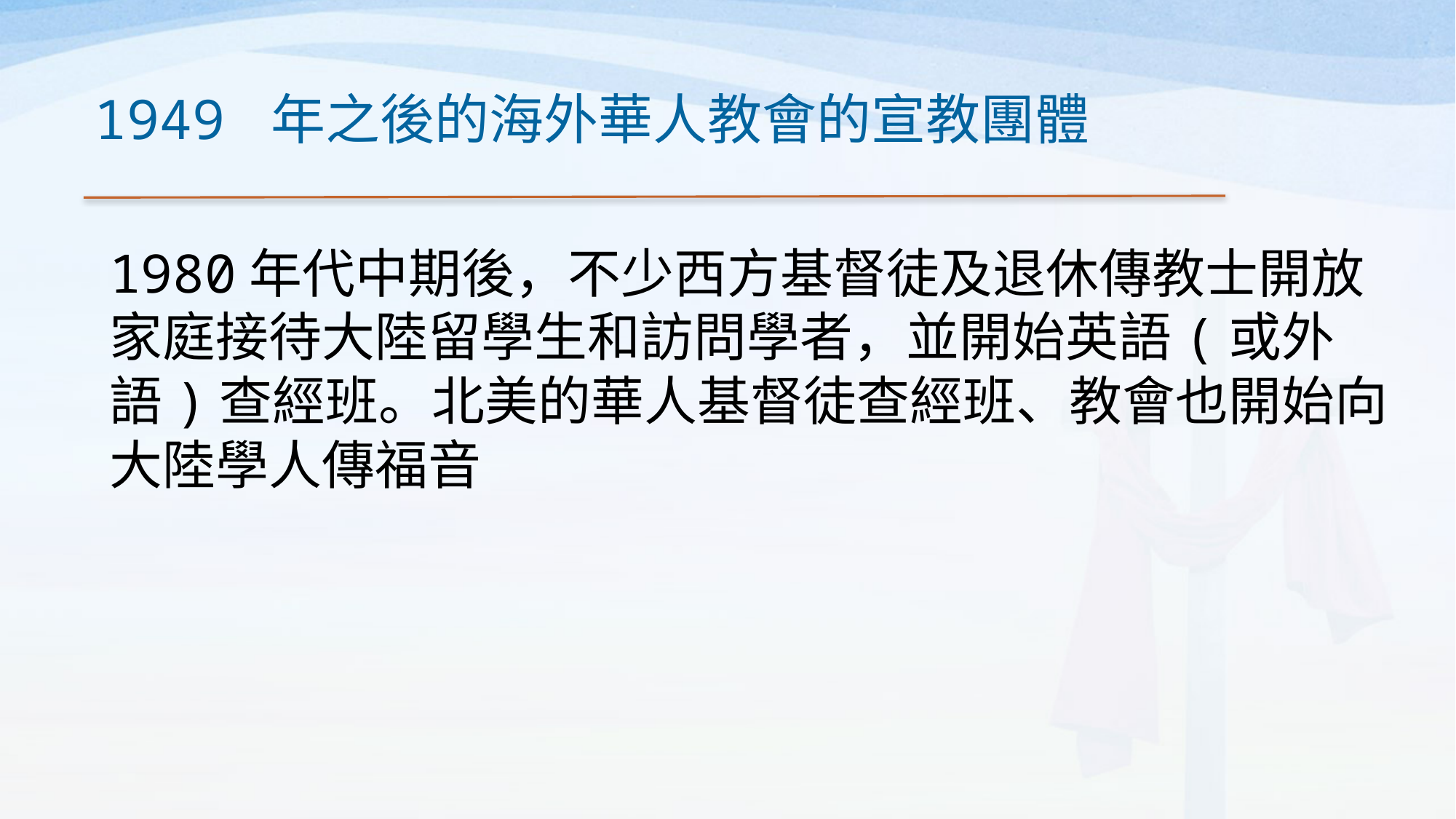

1949 年之後的海外華人教會的宣教團體

1980年代中期後，不少西方基督徒及退休傳教士開放家庭接待大陸留學生和訪問學者，並開始英語(或外語)查經班。北美的華人基督徒查經班、教會也開始向大陸學人傳福音